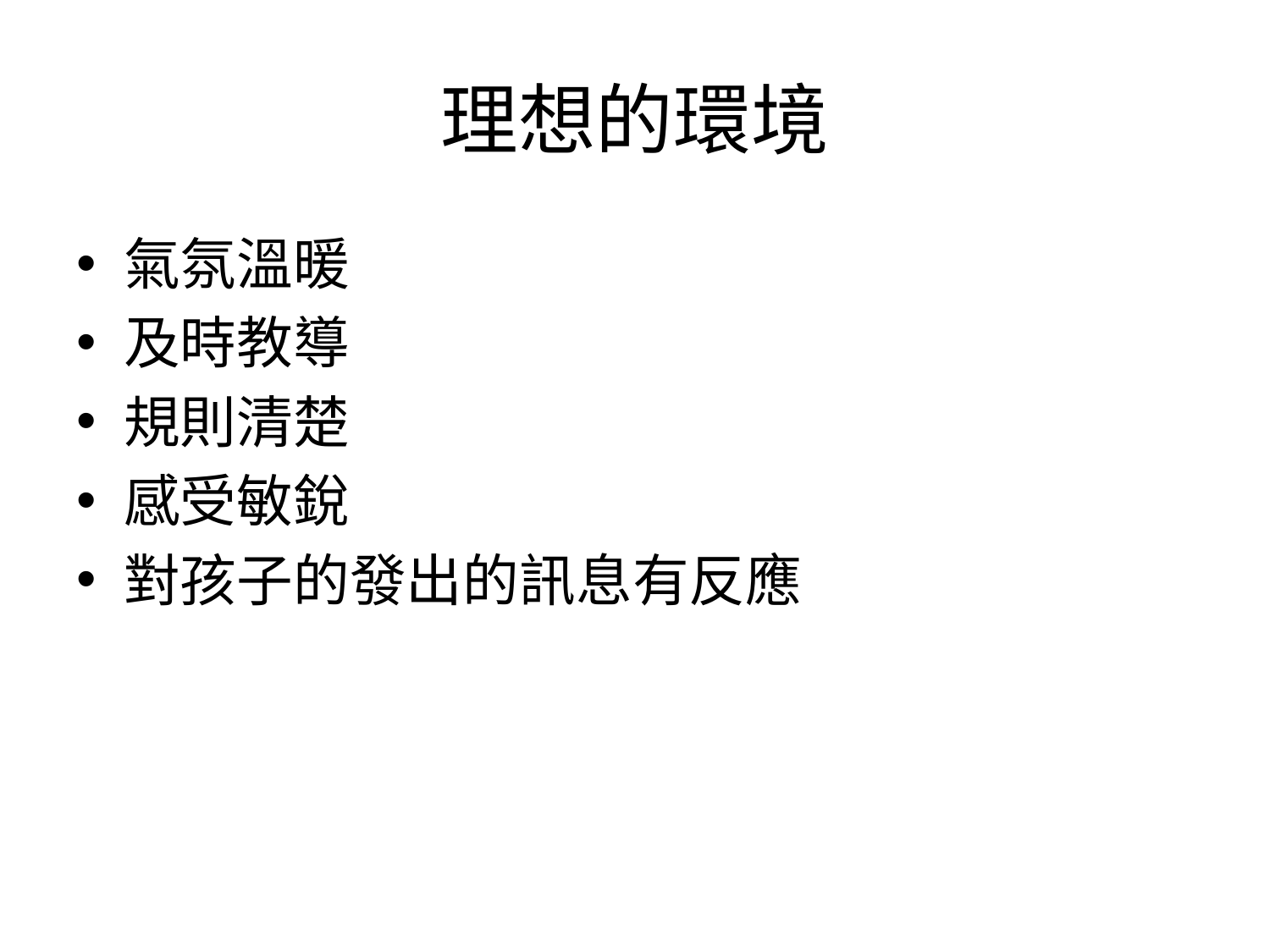

# 理想的環境
氣氛溫暖
及時教導
規則清楚
感受敏銳
對孩子的發出的訊息有反應